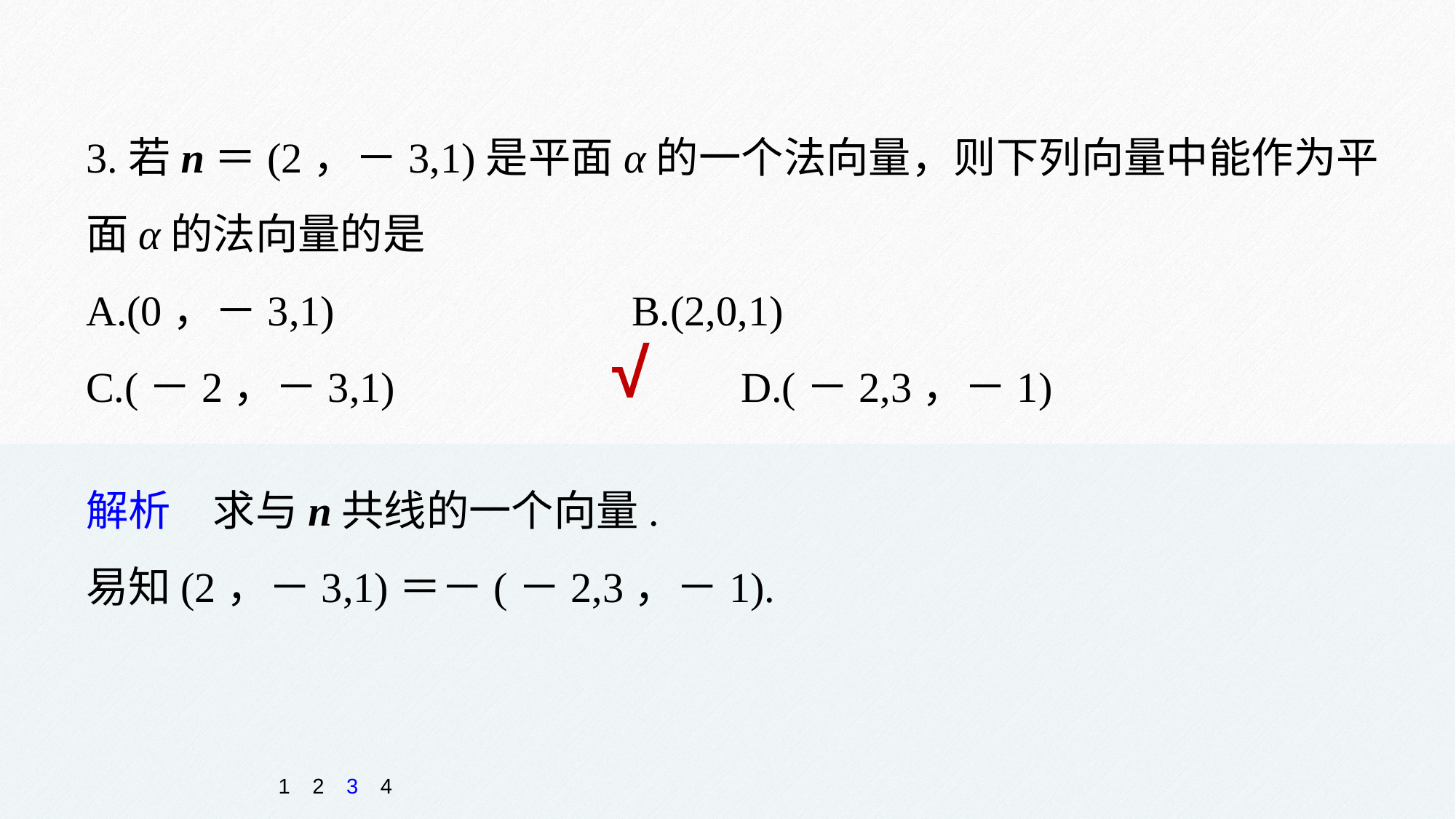

3.若n＝(2，－3,1)是平面α的一个法向量，则下列向量中能作为平面α的法向量的是
A.(0，－3,1)  			B.(2,0,1)
C.(－2，－3,1)  			D.(－2,3，－1)
√
解析　求与n共线的一个向量.
易知(2，－3,1)＝－(－2,3，－1).
1
2
3
4